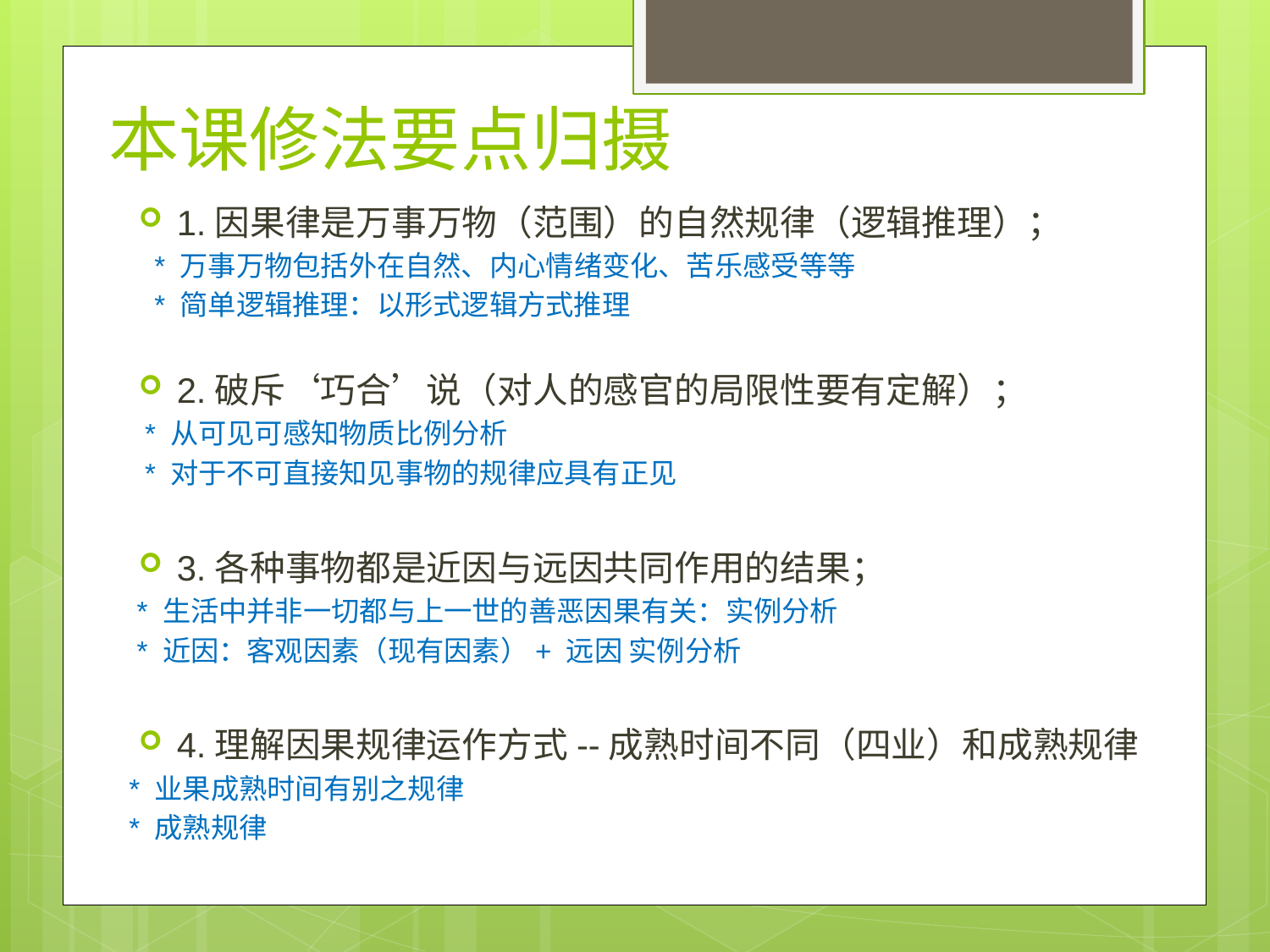

# 本课修法要点归摄
1.因果律是万事万物（范围）的自然规律（逻辑推理）；
  * 万事万物包括外在自然、内心情绪变化、苦乐感受等等
  * 简单逻辑推理：以形式逻辑方式推理

2.破斥‘巧合’说（对人的感官的局限性要有定解）；
  * 从可见可感知物质比例分析
  * 对于不可直接知见事物的规律应具有正见

3.各种事物都是近因与远因共同作用的结果；
 * 生活中并非一切都与上一世的善恶因果有关：实例分析
 * 近因：客观因素（现有因素）+ 远因 实例分析

4.理解因果规律运作方式--成熟时间不同（四业）和成熟规律
* 业果成熟时间有别之规律
* 成熟规律